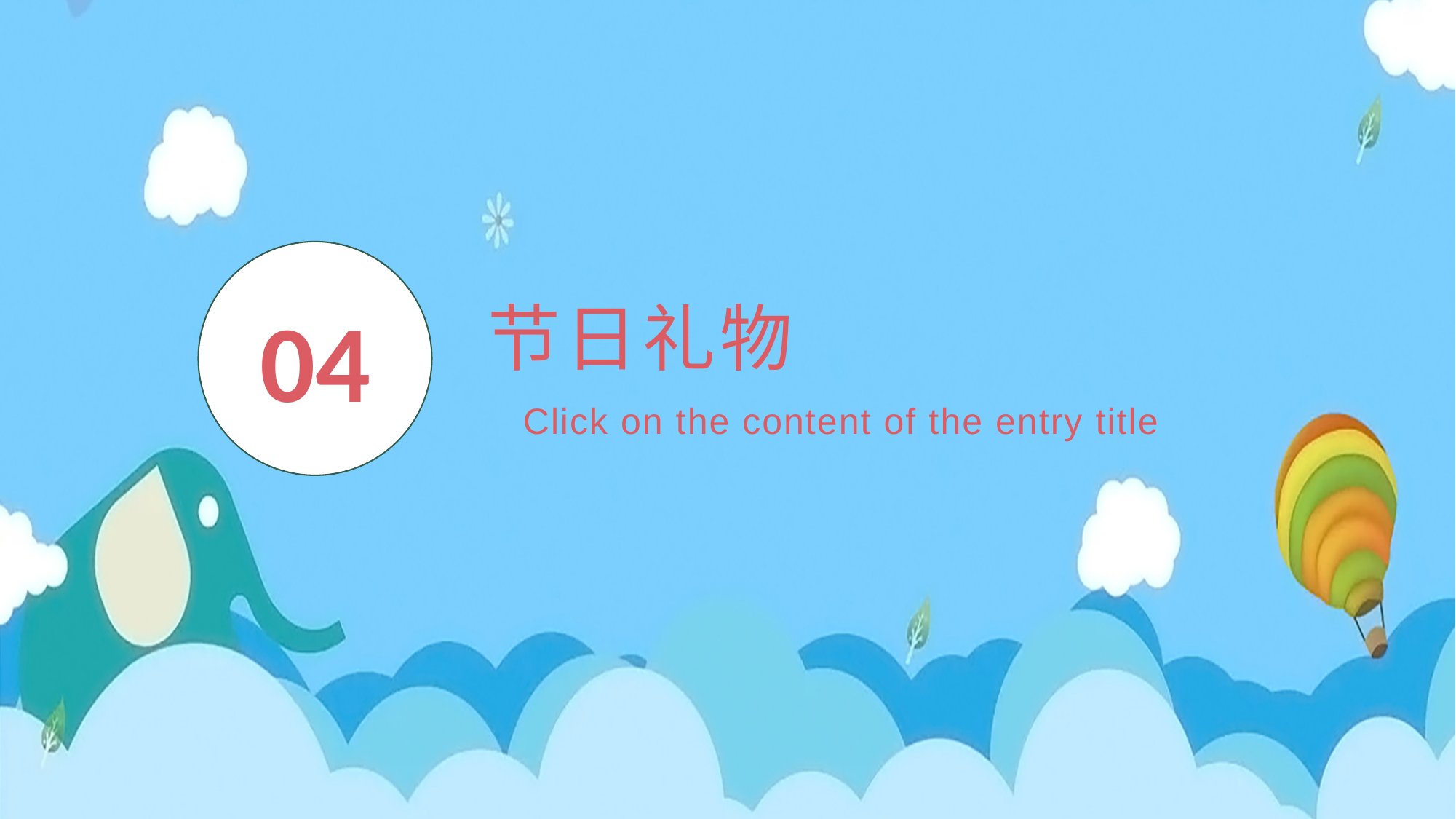

04
节日礼物
Click on the content of the entry title